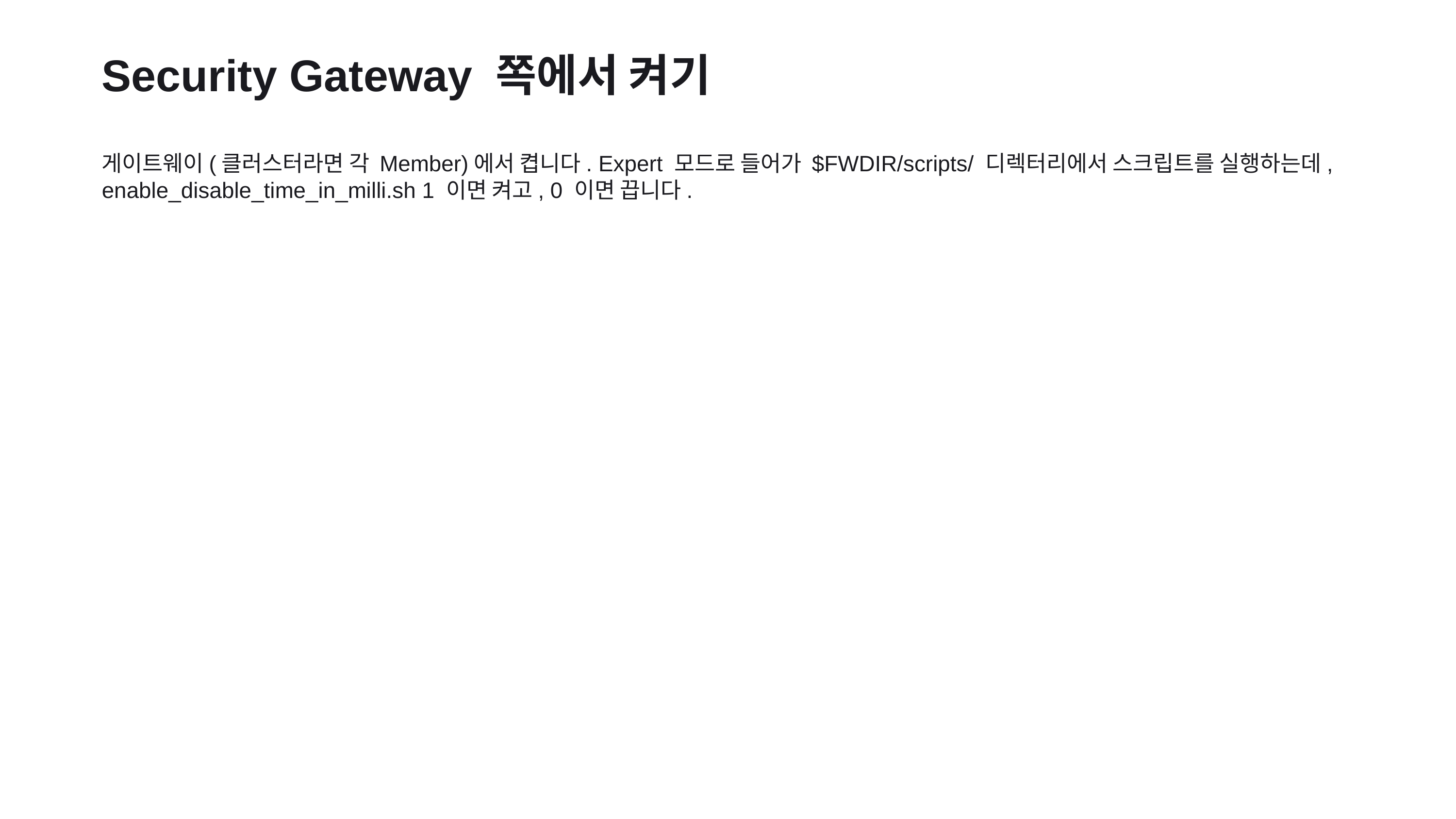

Security Gateway 쪽에서 켜기
게이트웨이(클러스터라면 각 Member)에서 켭니다. Expert 모드로 들어가 $FWDIR/scripts/ 디렉터리에서 스크립트를 실행하는데, enable_disable_time_in_milli.sh 1 이면 켜고, 0 이면 끕니다.